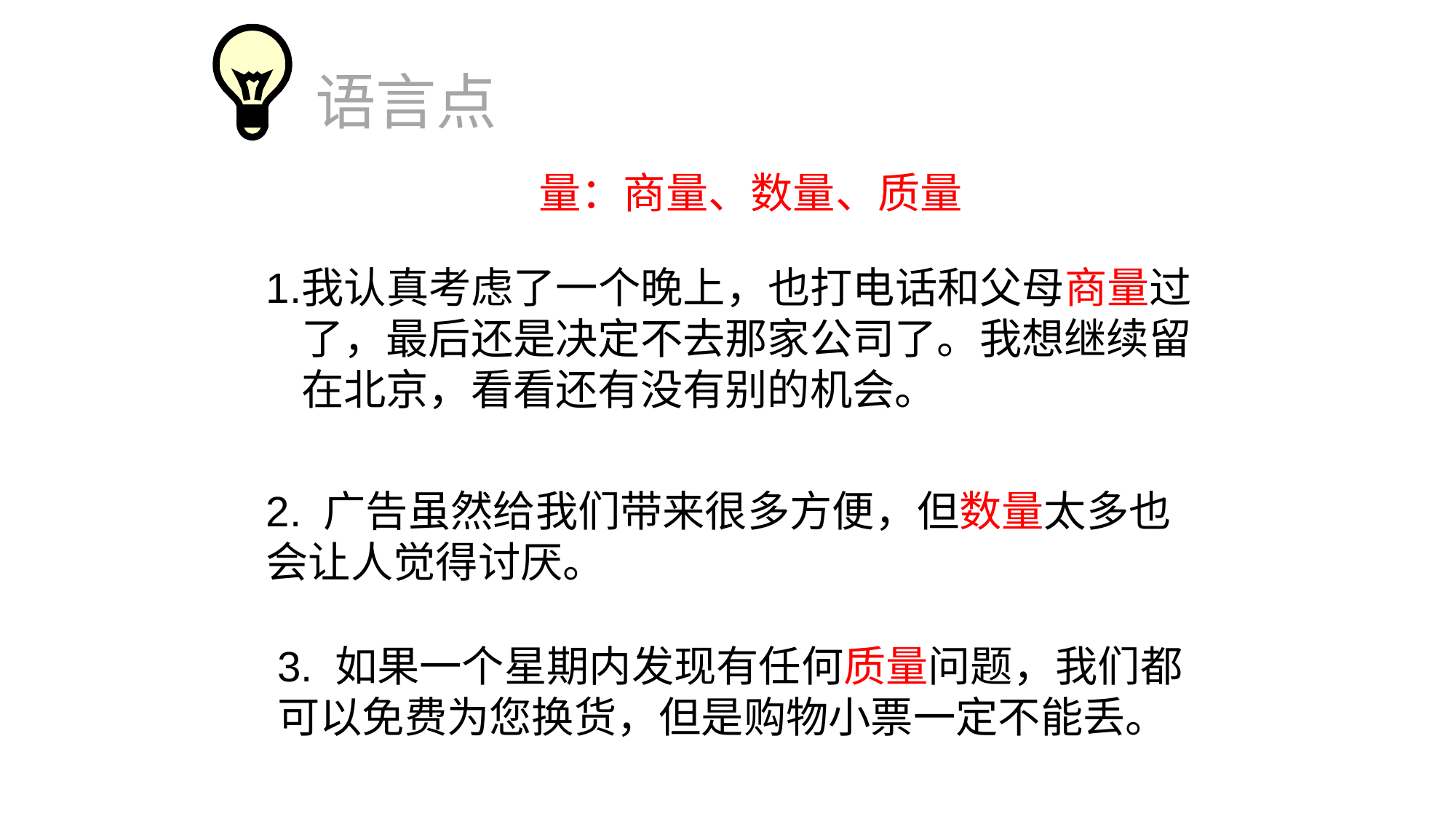

语言点
量：商量、数量、质量
我认真考虑了一个晚上，也打电话和父母商量过了，最后还是决定不去那家公司了。我想继续留在北京，看看还有没有别的机会。
2. 广告虽然给我们带来很多方便，但数量太多也会让人觉得讨厌。
3. 如果一个星期内发现有任何质量问题，我们都可以免费为您换货，但是购物小票一定不能丢。